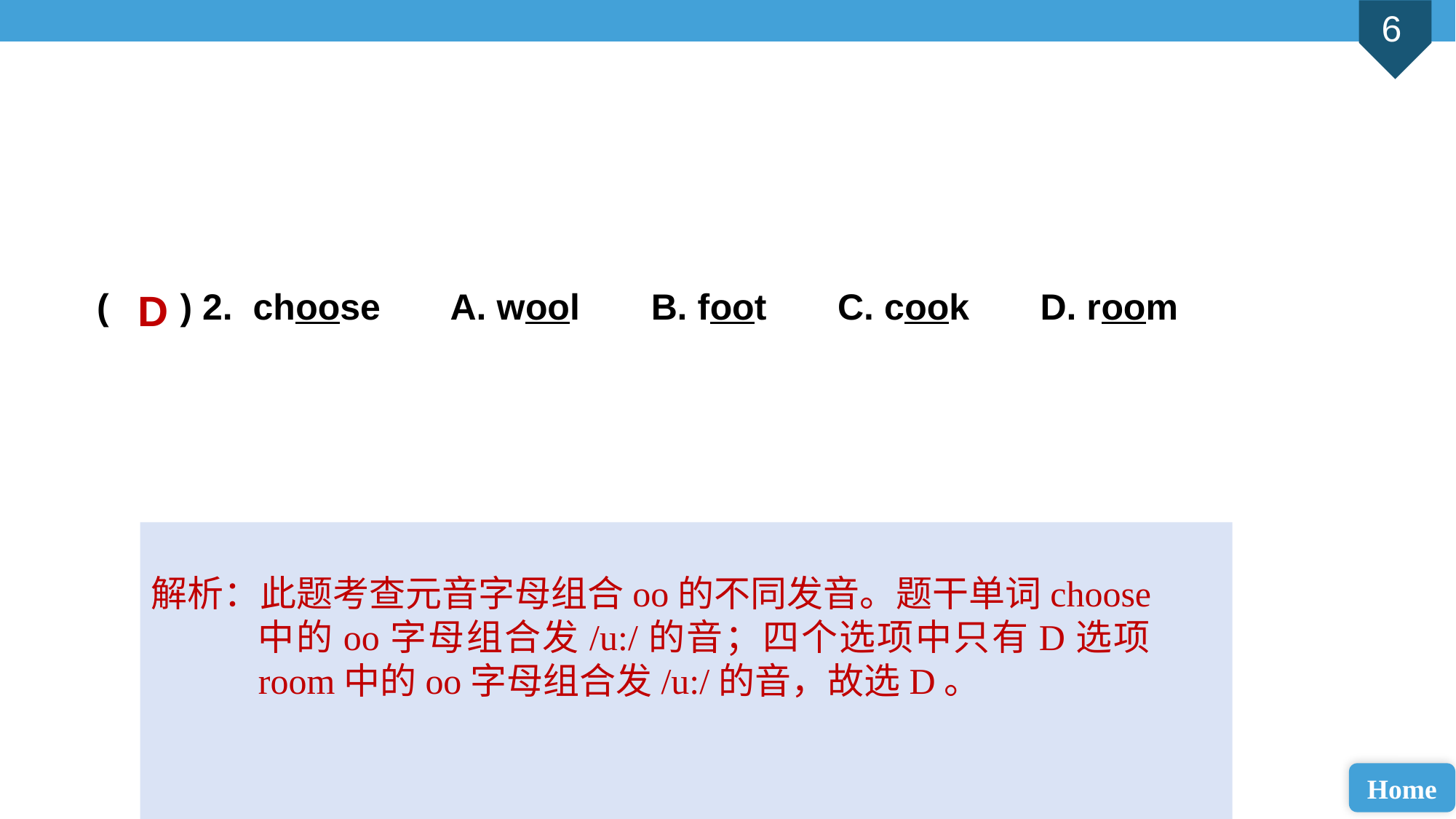

(       ) 2.  choose       A. wool       B. foot       C. cook       D. room
D

解析：此题考查元音字母组合oo的不同发音。题干单词choose中的oo字母组合发/u:/的音；四个选项中只有D选项room中的oo字母组合发/u:/的音，故选D。